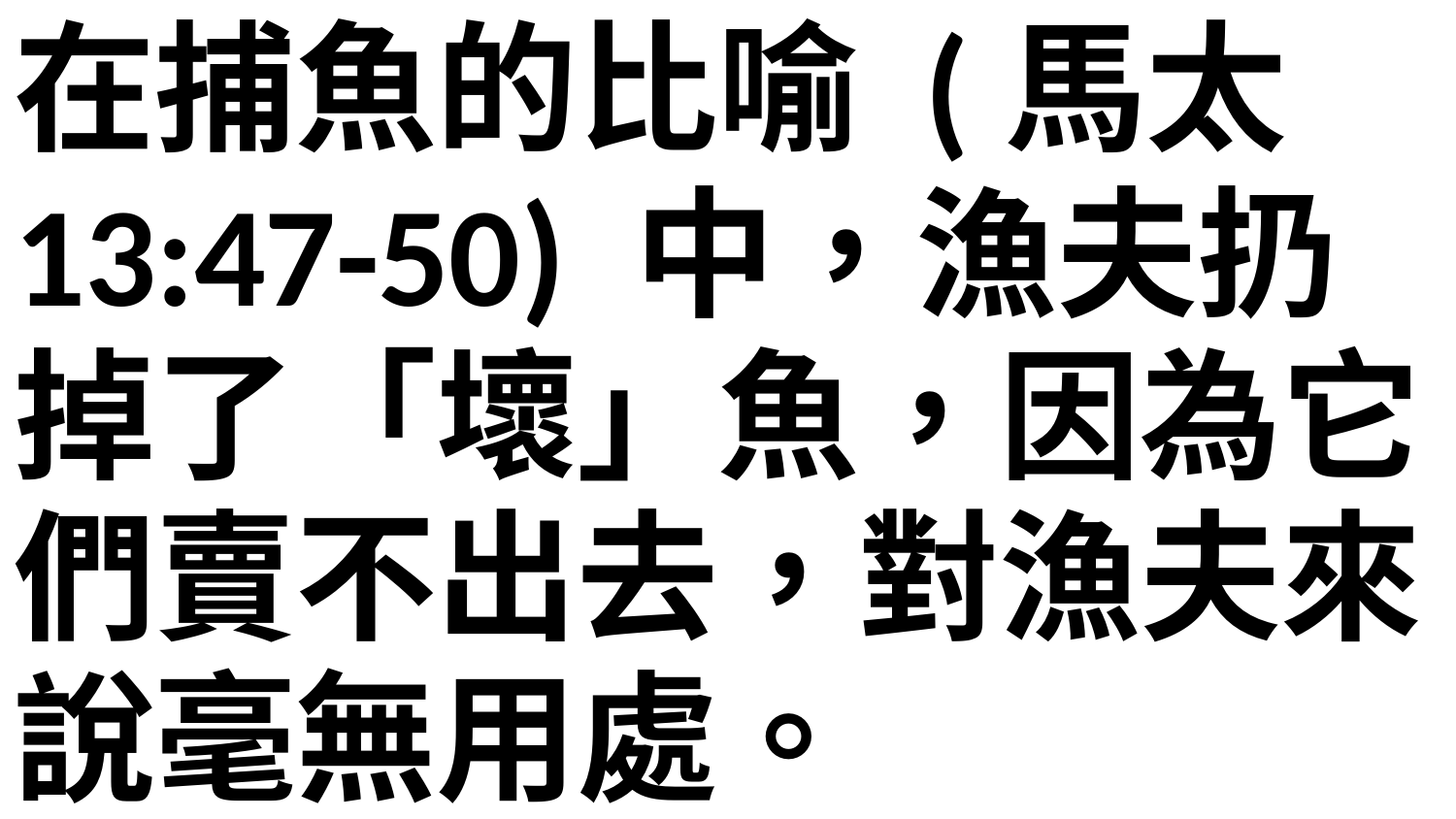

在捕魚的比喻 (馬太
13:47-50) 中，漁夫扔掉了「壞」魚，因為它們賣不出去，對漁夫來說毫無用處。